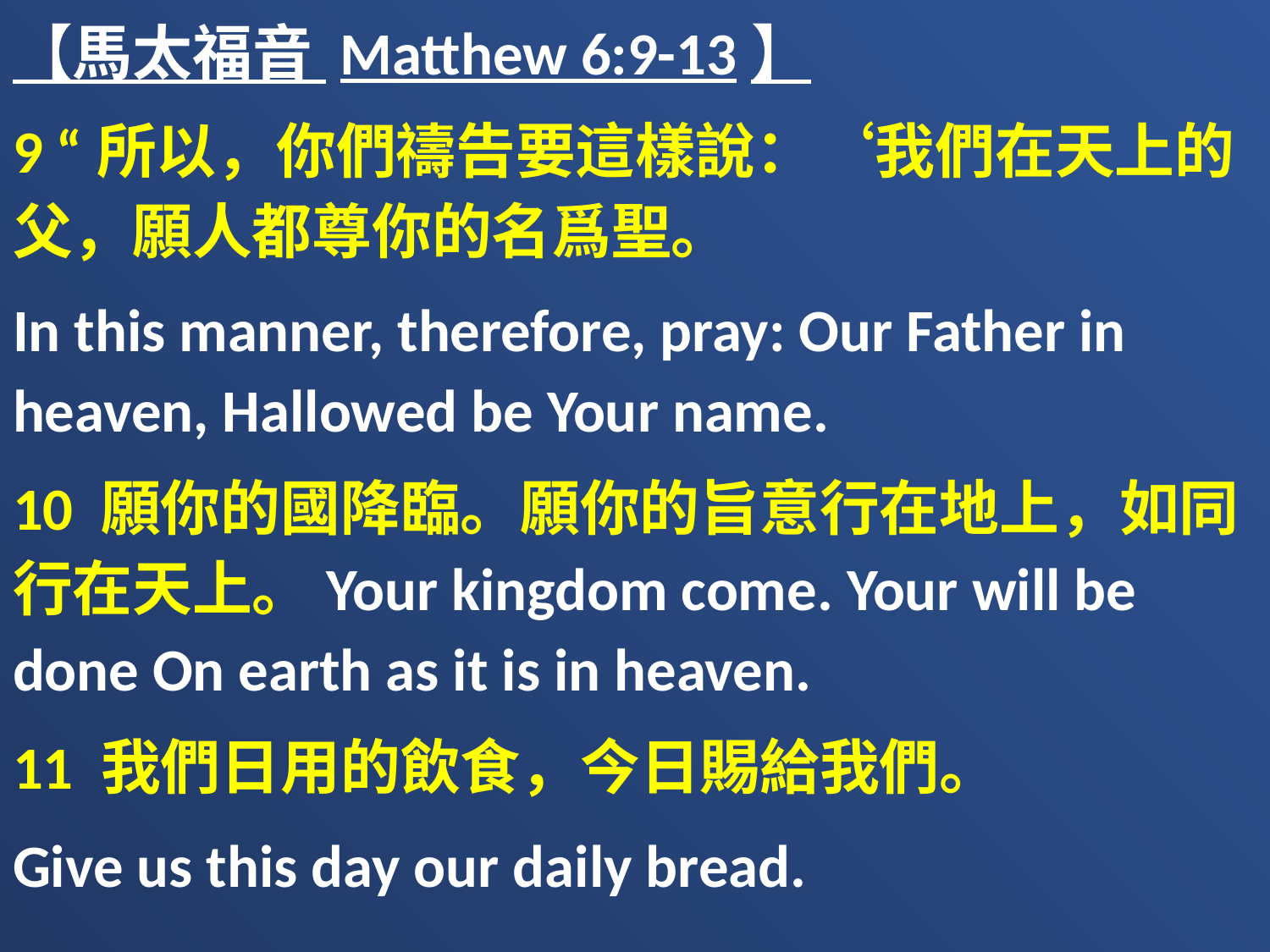

【馬太福音 Matthew 6:9-13】
9 “所以，你們禱告要這樣說：‘我們在天上的父，願人都尊你的名爲聖。
In this manner, therefore, pray: Our Father in heaven, Hallowed be Your name.
10 願你的國降臨。願你的旨意行在地上，如同行在天上。Your kingdom come. Your will be done On earth as it is in heaven.
11 我們日用的飲食，今日賜給我們。
Give us this day our daily bread.